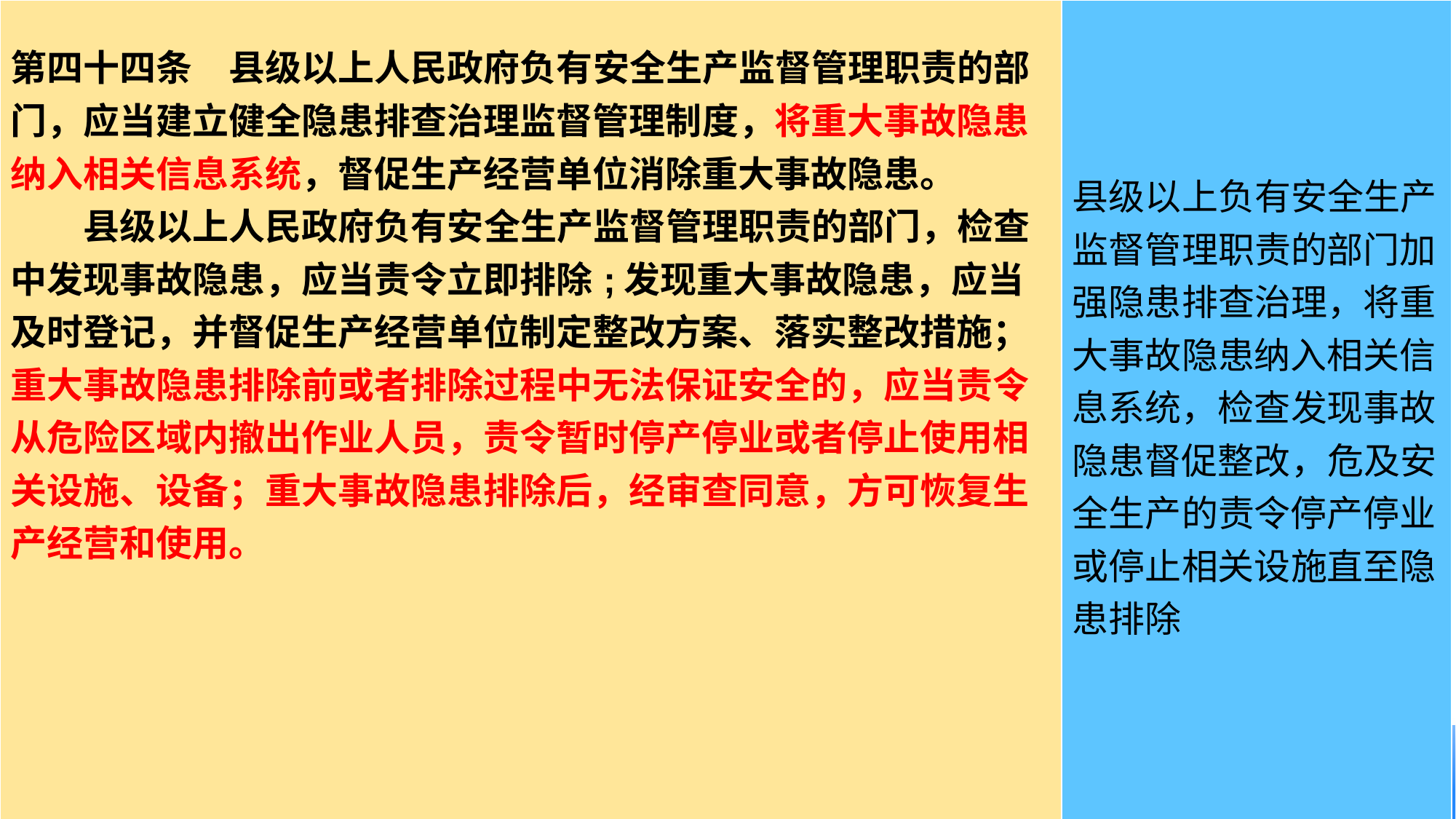

| 第四十四条　县级以上人民政府负有安全生产监督管理职责的部门，应当建立健全隐患排查治理监督管理制度，将重大事故隐患纳入相关信息系统，督促生产经营单位消除重大事故隐患。 　　县级以上人民政府负有安全生产监督管理职责的部门，检查中发现事故隐患，应当责令立即排除;发现重大事故隐患，应当及时登记，并督促生产经营单位制定整改方案、落实整改措施；重大事故隐患排除前或者排除过程中无法保证安全的，应当责令从危险区域内撤出作业人员，责令暂时停产停业或者停止使用相关设施、设备；重大事故隐患排除后，经审查同意，方可恢复生产经营和使用。 | 县级以上负有安全生产监督管理职责的部门加强隐患排查治理，将重大事故隐患纳入相关信息系统，检查发现事故隐患督促整改，危及安全生产的责令停产停业或停止相关设施直至隐患排除 |
| --- | --- |
#